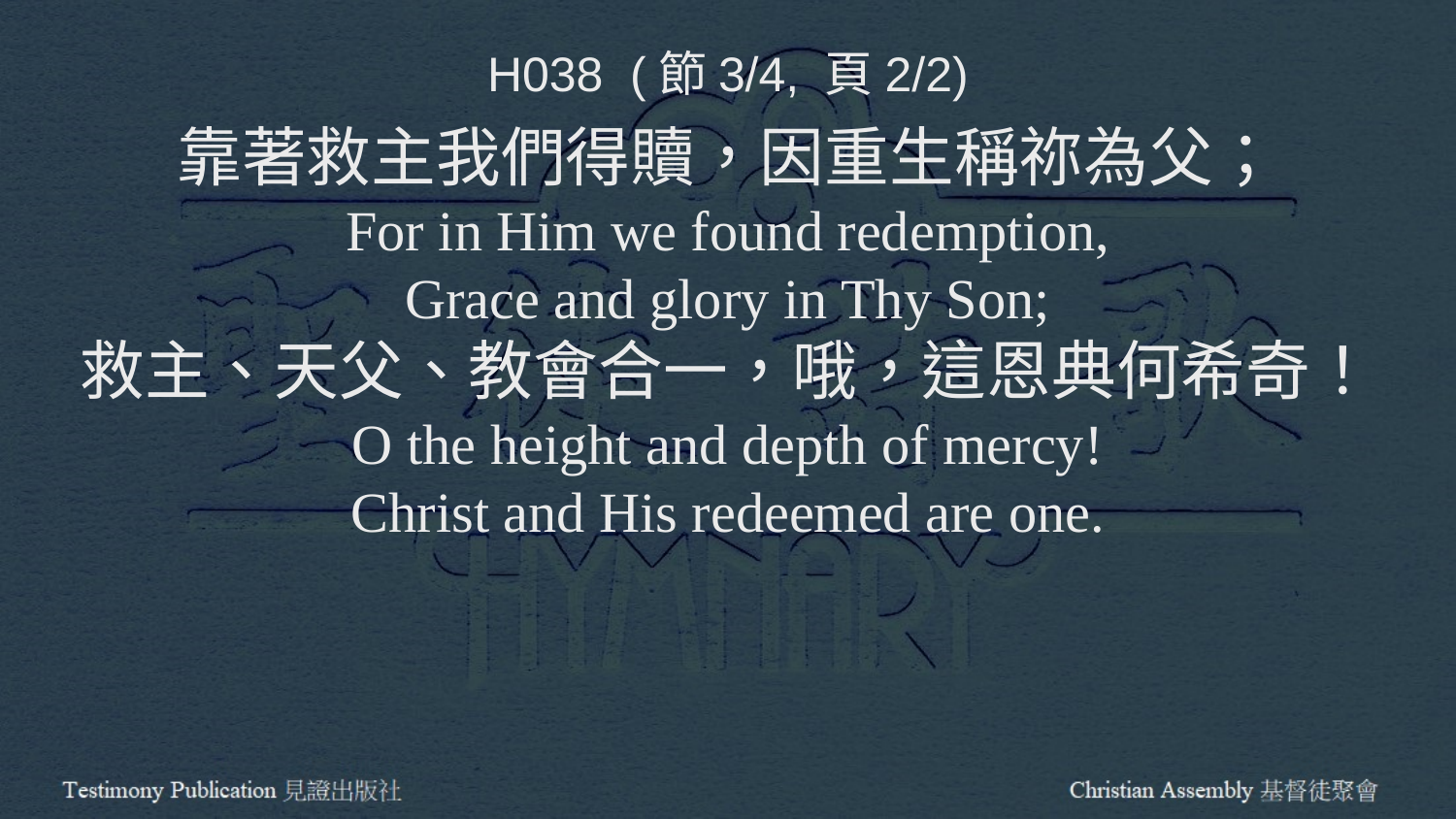

H038  (節3/4, 頁2/2)
靠著救主我們得贖，因重生稱祢為父；
For in Him we found redemption,
Grace and glory in Thy Son;
救主、天父、教會合一，哦，這恩典何希奇！
O the height and depth of mercy!
Christ and His redeemed are one.